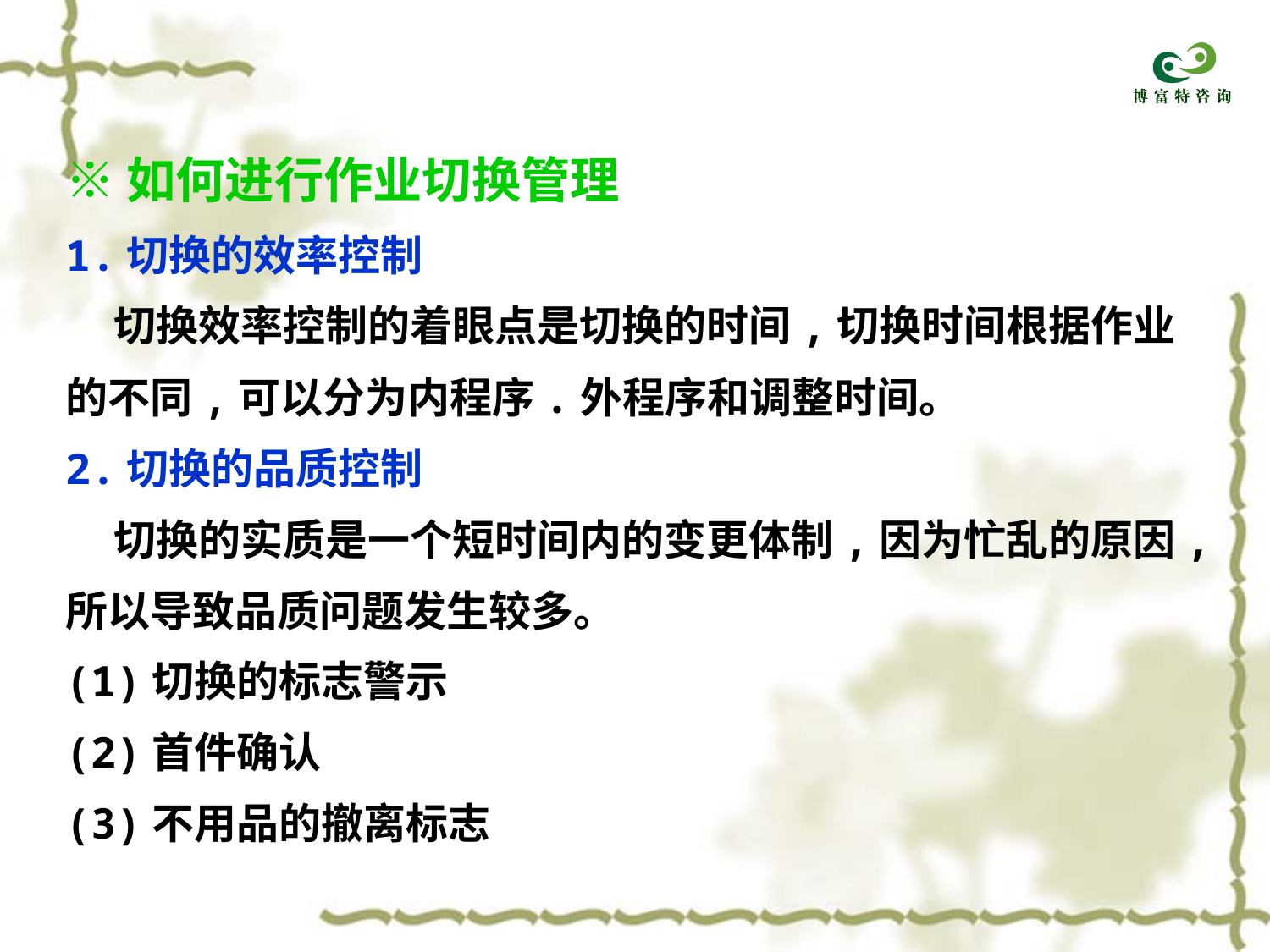

※如何进行作业切换管理
1.切换的效率控制
    切换效率控制的着眼点是切换的时间,切换时间根据作业
的不同,可以分为内程序.外程序和调整时间。
2.切换的品质控制
    切换的实质是一个短时间内的变更体制,因为忙乱的原因,
所以导致品质问题发生较多。
(1)切换的标志警示
(2)首件确认
(3)不用品的撤离标志